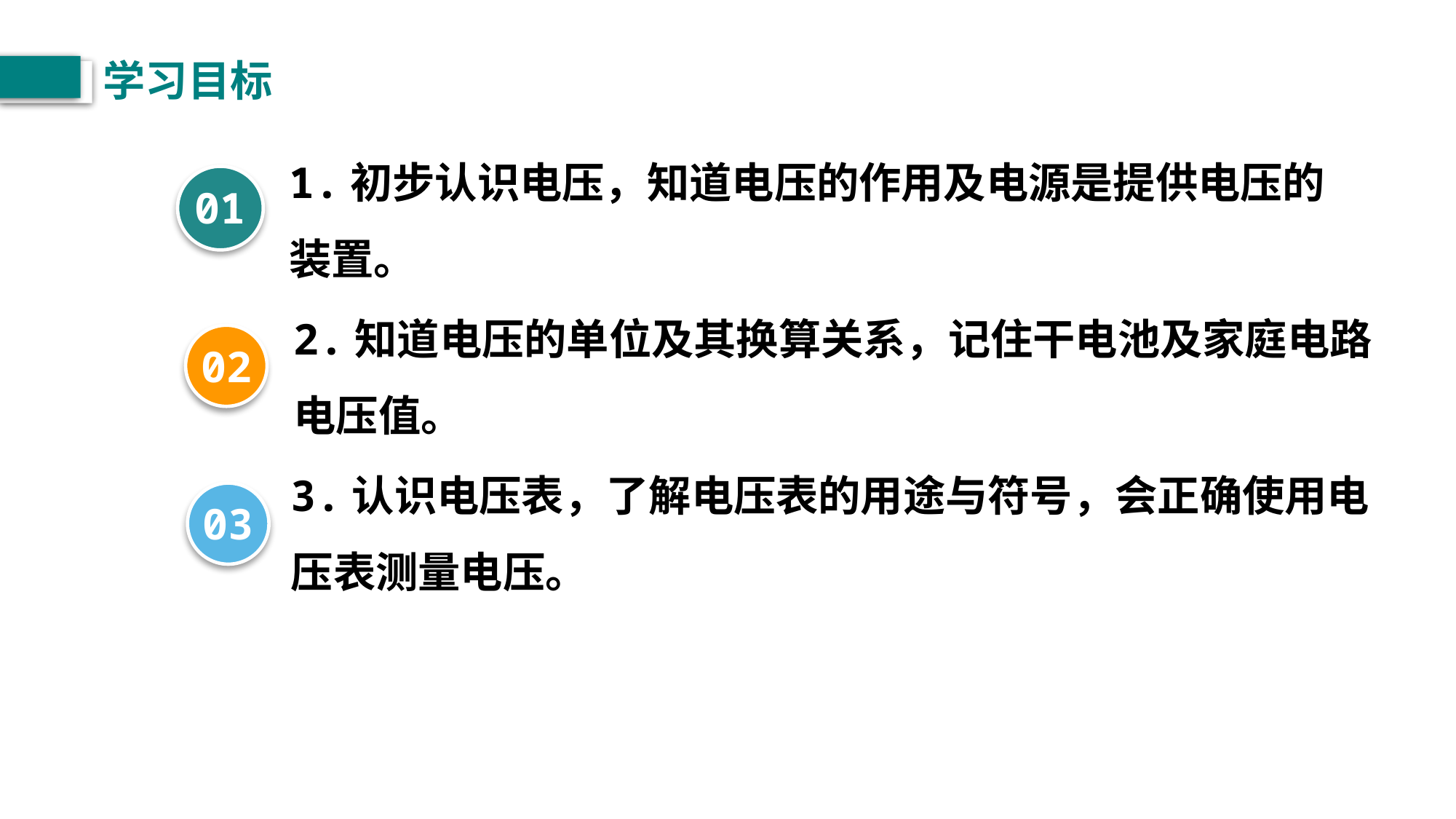

学习目标

1.初步认识电压，知道电压的作用及电源是提供电压的装置。

01
2.知道电压的单位及其换算关系，记住干电池及家庭电路电压值。

02
3.认识电压表，了解电压表的用途与符号，会正确使用电压表测量电压。

03